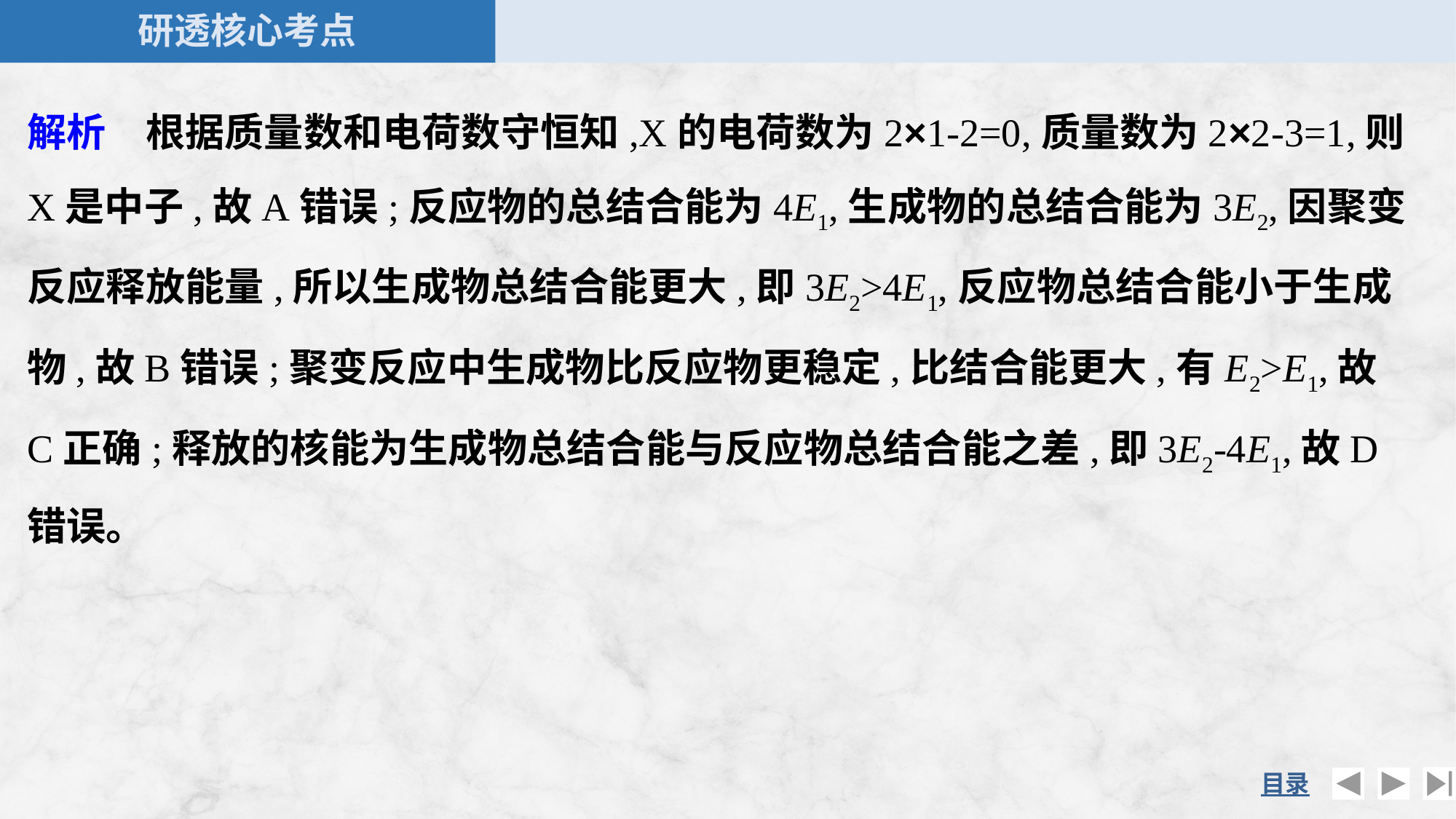

解析　根据质量数和电荷数守恒知,X的电荷数为2×1-2=0,质量数为2×2-3=1,则X是中子,故A错误;反应物的总结合能为4E1,生成物的总结合能为3E2,因聚变反应释放能量,所以生成物总结合能更大,即3E2>4E1,反应物总结合能小于生成物,故B错误;聚变反应中生成物比反应物更稳定,比结合能更大,有E2>E1,故C正确;释放的核能为生成物总结合能与反应物总结合能之差,即3E2-4E1,故D错误。